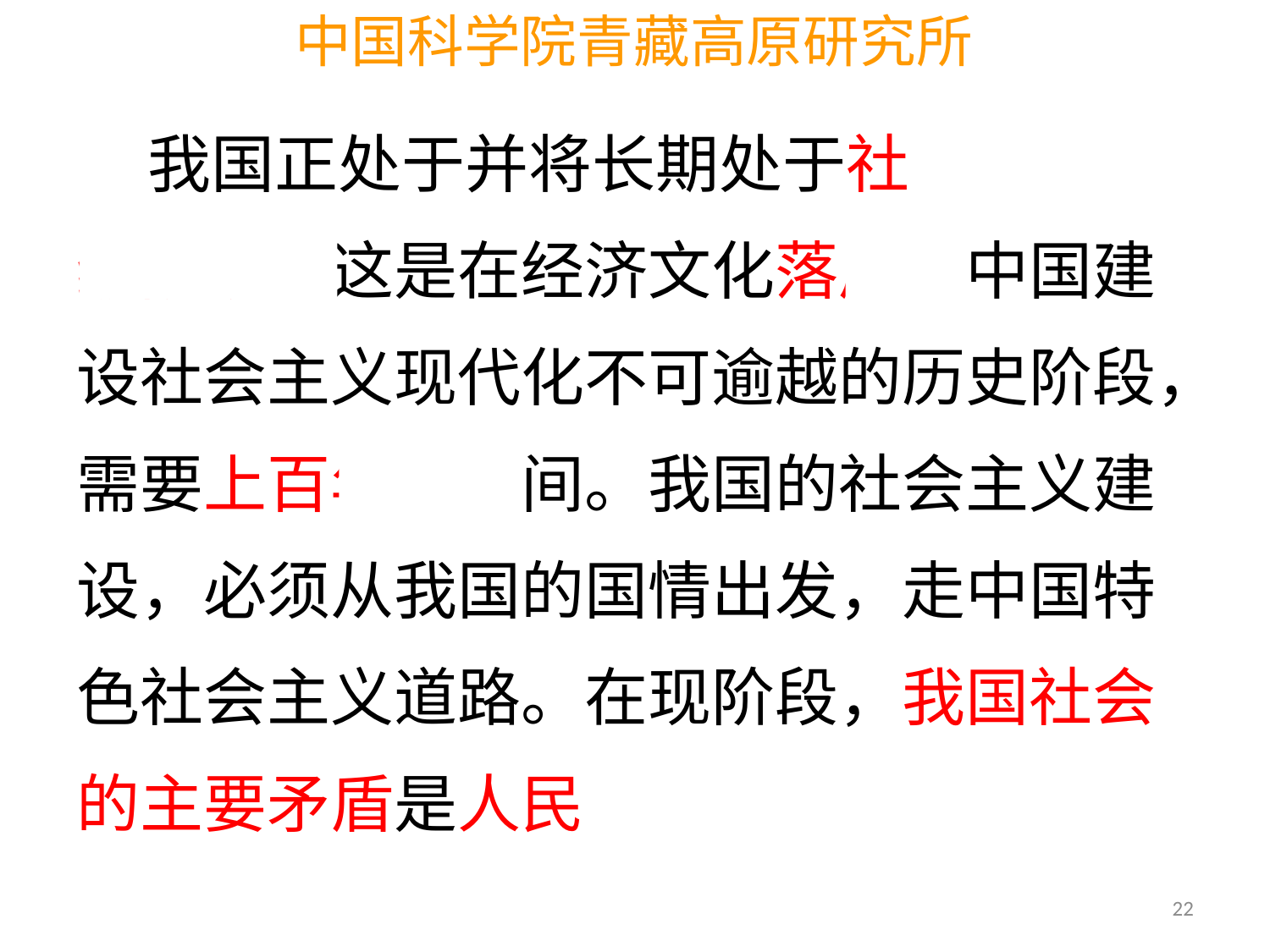

# 我国正处于并将长期处于社会主义初级阶段。这是在经济文化落后的中国建设社会主义现代化不可逾越的历史阶段，需要上百年的时间。我国的社会主义建设，必须从我国的国情出发，走中国特色社会主义道路。在现阶段，我国社会的主要矛盾是人民日益增长的物质

22